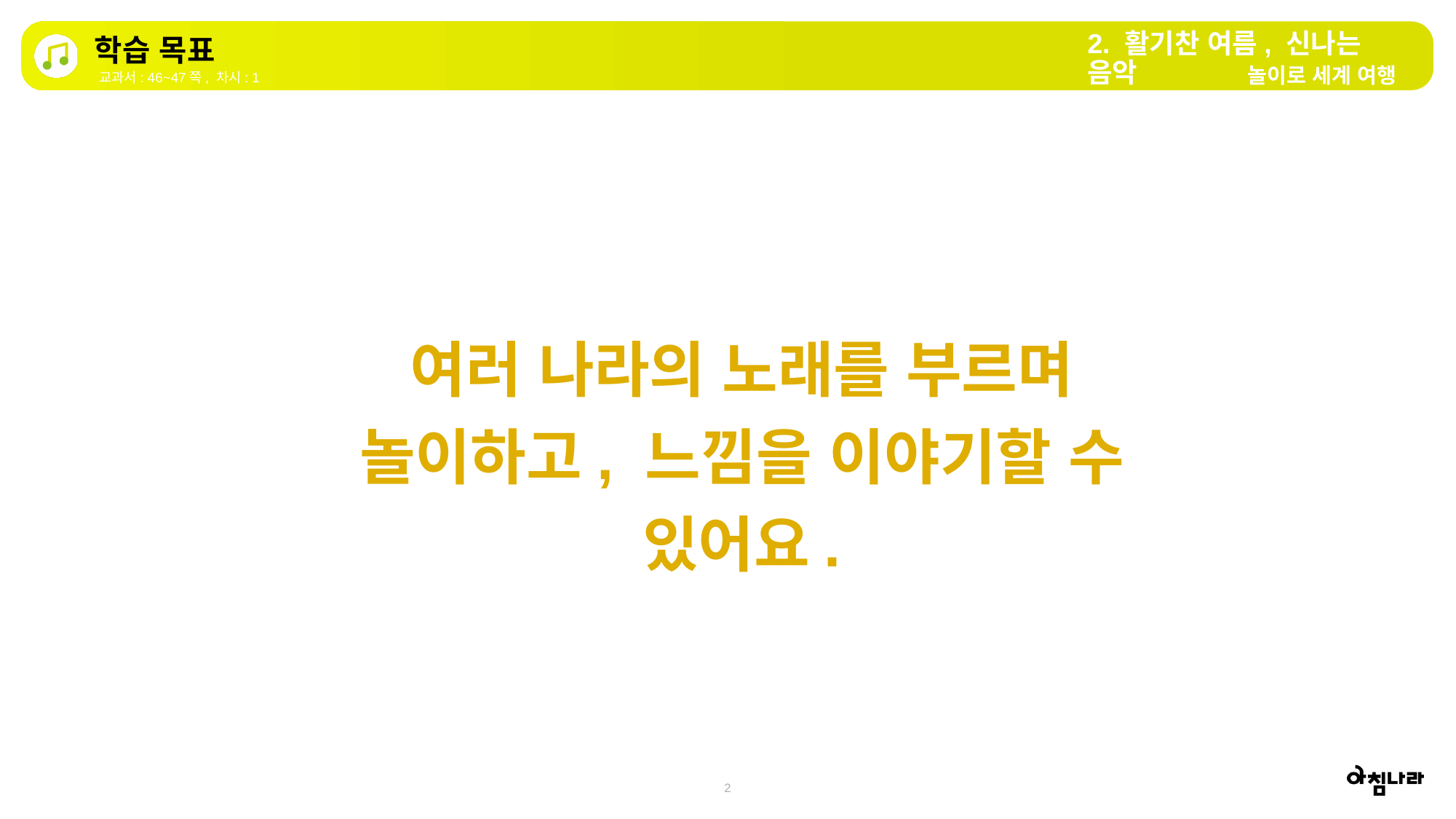

2. 활기찬 여름, 신나는 음악
학습 목표
놀이로 세계 여행
교과서: 46~47쪽, 차시: 1
여러 나라의 노래를 부르며 놀이하고, 느낌을 이야기할 수 있어요.
2